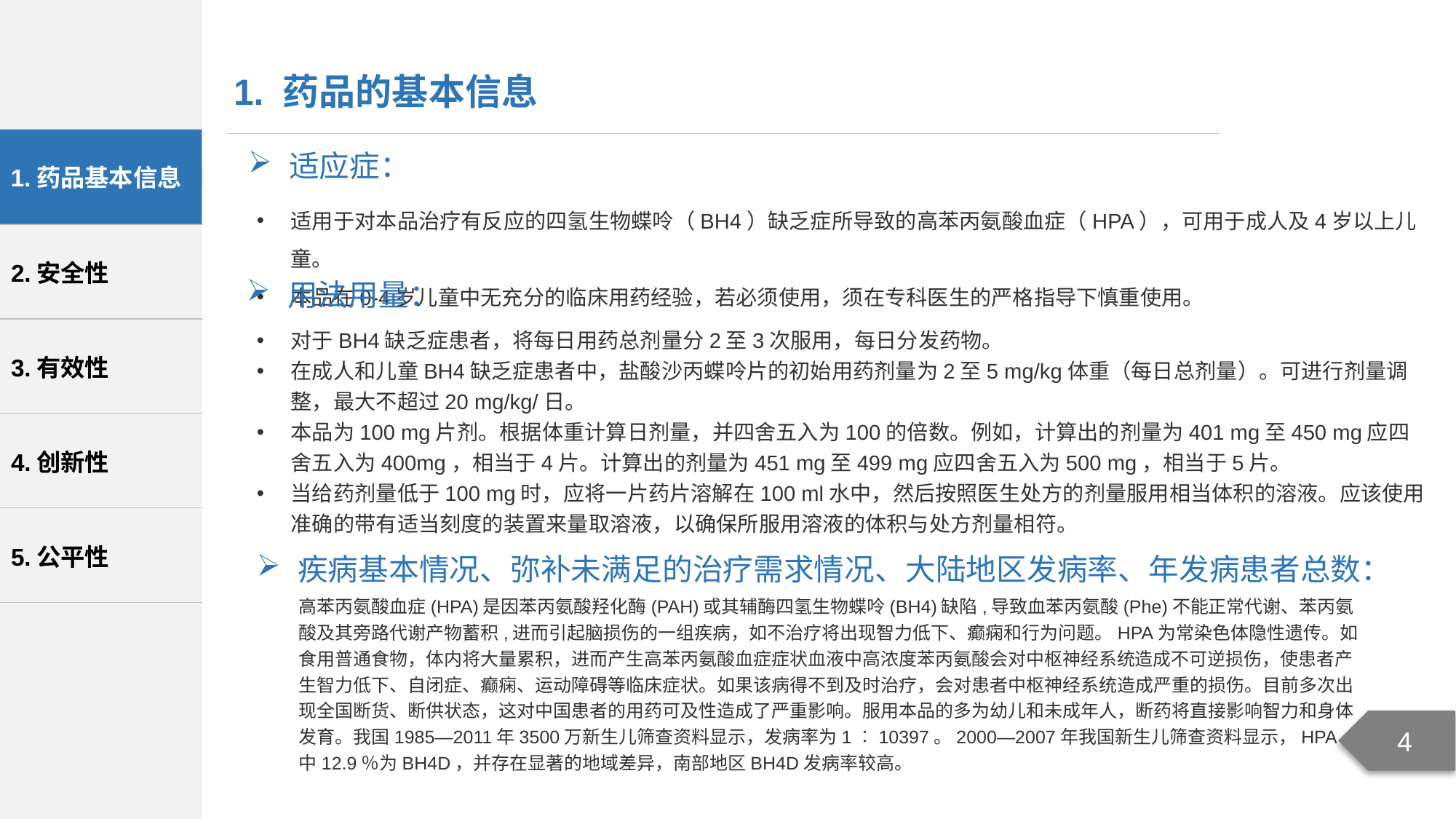

1. 药品的基本信息
适应症：
适用于对本品治疗有反应的四氢生物蝶呤（BH4）缺乏症所导致的高苯丙氨酸血症（HPA），可用于成人及4岁以上儿童。
本品在0-4岁儿童中无充分的临床用药经验，若必须使用，须在专科医生的严格指导下慎重使用。
用法用量：
对于BH4缺乏症患者，将每日用药总剂量分2至3次服用，每日分发药物。
在成人和儿童BH4缺乏症患者中，盐酸沙丙蝶呤片的初始用药剂量为2至5 mg/kg体重（每日总剂量）。可进行剂量调整，最大不超过20 mg/kg/日。
本品为100 mg片剂。根据体重计算日剂量，并四舍五入为100的倍数。例如，计算出的剂量为401 mg至450 mg应四舍五入为400mg，相当于4片。计算出的剂量为451 mg至499 mg应四舍五入为500 mg，相当于5片。
当给药剂量低于100 mg时，应将一片药片溶解在100 ml水中，然后按照医生处方的剂量服用相当体积的溶液。应该使用准确的带有适当刻度的装置来量取溶液，以确保所服用溶液的体积与处方剂量相符。
疾病基本情况、弥补未满足的治疗需求情况、大陆地区发病率、年发病患者总数：
高苯丙氨酸血症(HPA)是因苯丙氨酸羟化酶(PAH)或其辅酶四氢生物蝶呤(BH4)缺陷,导致血苯丙氨酸(Phe)不能正常代谢、苯丙氨酸及其旁路代谢产物蓄积,进而引起脑损伤的一组疾病，如不治疗将出现智力低下、癫痫和行为问题。HPA为常染色体隐性遗传。如食用普通食物，体内将大量累积，进而产生高苯丙氨酸血症症状血液中高浓度苯丙氨酸会对中枢神经系统造成不可逆损伤，使患者产生智力低下、自闭症、癫痫、运动障碍等临床症状。如果该病得不到及时治疗，会对患者中枢神经系统造成严重的损伤。目前多次出现全国断货、断供状态，这对中国患者的用药可及性造成了严重影响。服用本品的多为幼儿和未成年人，断药将直接影响智力和身体发育。我国1985—2011年3500万新生儿筛查资料显示，发病率为1︰10397。2000—2007年我国新生儿筛查资料显示，HPA中12.9％为BH4D，并存在显著的地域差异，南部地区BH4D发病率较高。